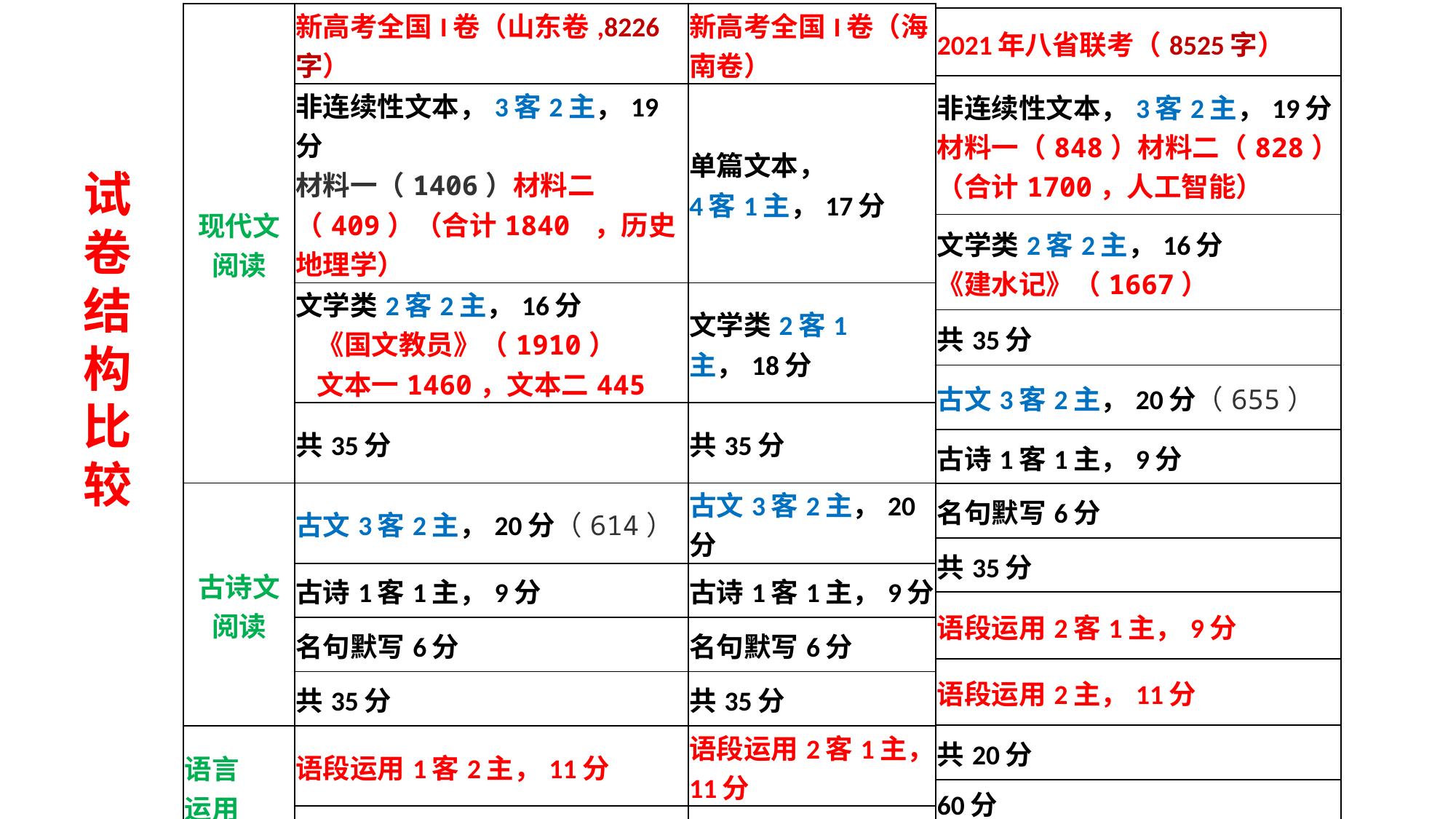

| 现代文阅读 | 新高考全国I卷（山东卷,8226字） | 新高考全国I卷（海南卷） |
| --- | --- | --- |
|  | 非连续性文本，3客2主，19分 材料一（1406）材料二（409）（合计1840 ，历史地理学） | 单篇文本， 4客1主，17分 |
|  | 文学类2客2主，16分 《国文教员》（1910） 文本一1460，文本二445 | 文学类2客1主，18分 |
|  | 共35分 | 共35分 |
| 古诗文阅读 | 古文3客2主，20分（614） | 古文3客2主，20分 |
|  | 古诗1客1主，9分 | 古诗1客1主，9分 |
|  | 名句默写6分 | 名句默写6分 |
|  | 共35分 | 共35分 |
| 语言 运用 | 语段运用1客2主，11分 | 语段运用2客1主，11分 |
|  | 考点运用2主，9分 | 考点运用2主，9分 |
|  | 共20分 | 共20分 |
| 写作 | 60分 | 60分 |
| 2021年八省联考（8525字） |
| --- |
| 非连续性文本，3客2主，19分 材料一（848）材料二（828）（合计1700，人工智能） |
| 文学类2客2主，16分 《建水记》（1667） |
| 共35分 |
| 古文3客2主，20分（655） |
| 古诗1客1主，9分 |
| 名句默写6分 |
| 共35分 |
| 语段运用2客1主，9分 |
| 语段运用2主，11分 |
| 共20分 |
| 60分 |
试卷结构
比较